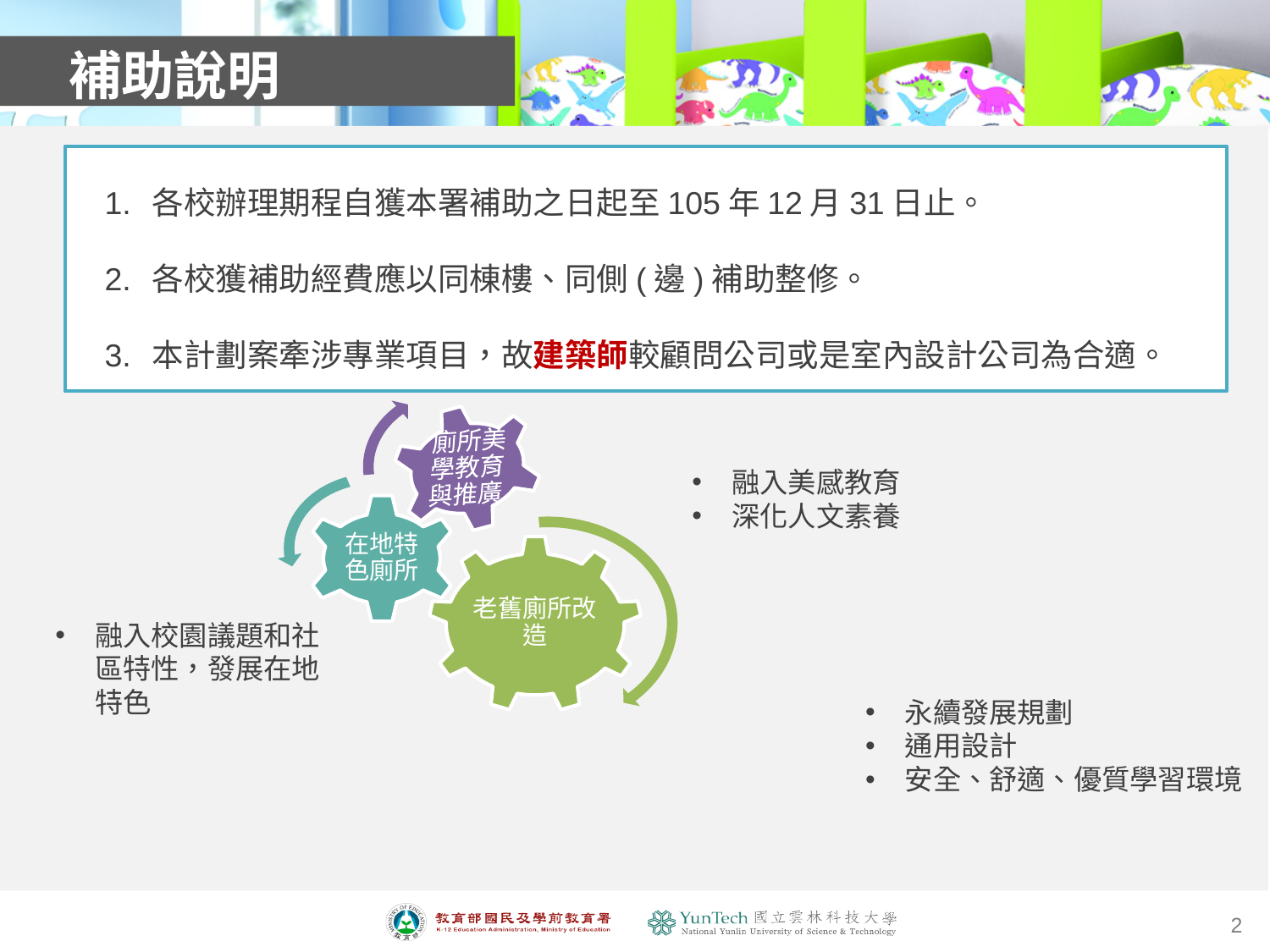

補助說明
各校辦理期程自獲本署補助之日起至105年12月31日止。
各校獲補助經費應以同棟樓、同側(邊)補助整修。
本計劃案牽涉專業項目，故建築師較顧問公司或是室內設計公司為合適。

老舊廁所改造
在地特色廁所
廁所美學教育與推廣
融入美感教育
深化人文素養
融入校園議題和社區特性，發展在地特色
永續發展規劃
通用設計
安全、舒適、優質學習環境